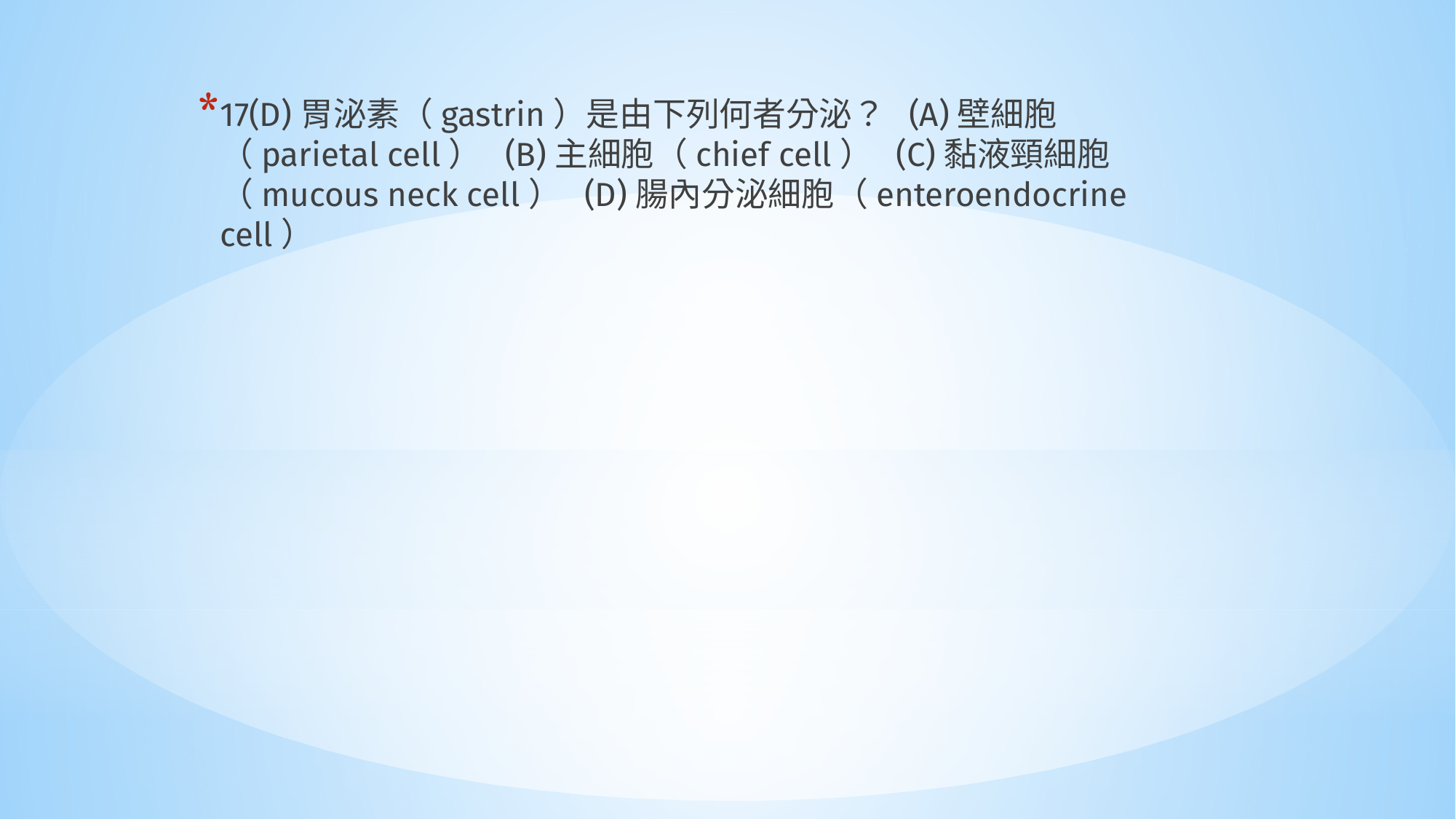

17(D)胃泌素（gastrin）是由下列何者分泌？  (A)壁細胞（parietal cell）  (B)主細胞（chief cell）  (C)黏液頸細胞（mucous neck cell）  (D)腸內分泌細胞（enteroendocrine cell）
#